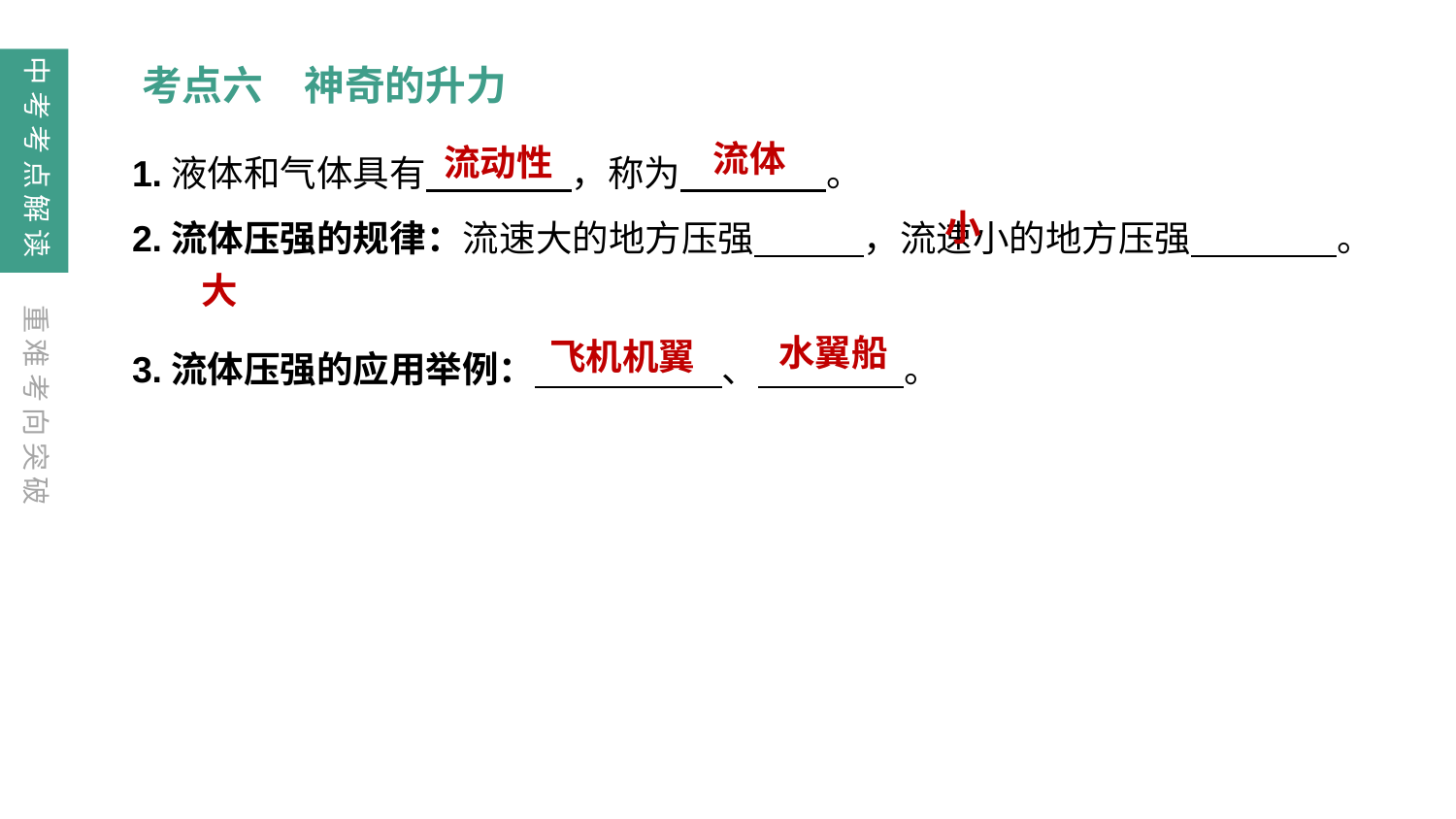

中考考点解读

考点六　神奇的升力
流动性
1.液体和气体具有　　　　，称为　　　　。
2.流体压强的规律：流速大的地方压强　　　，流速小的地方压强　　　　。
3.流体压强的应用举例：　　　　     、　　　　。
流体
小
大
重难考向突破
水翼船
飞机机翼